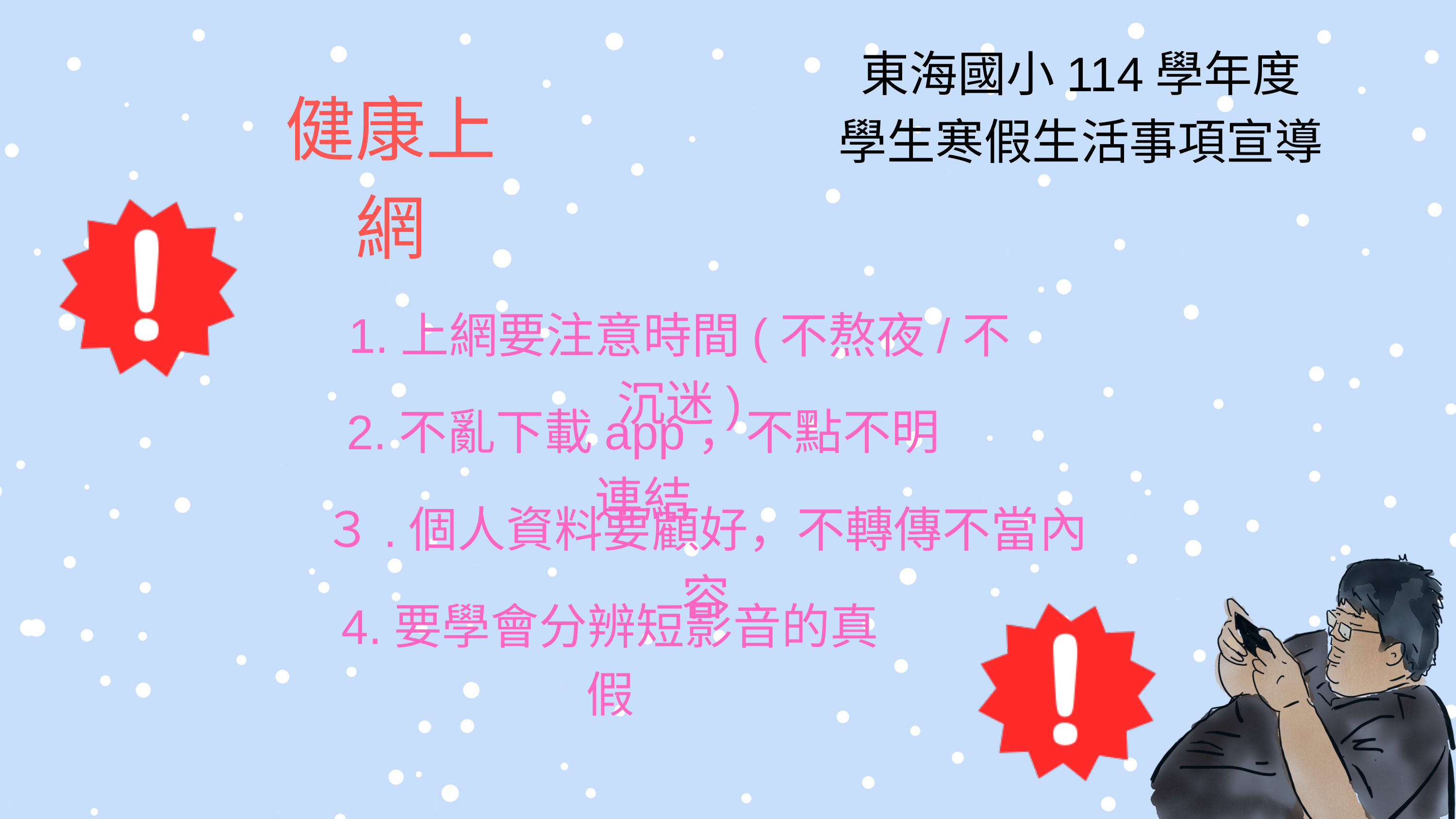

東海國小114學年度
學生寒假生活事項宣導
健康上網

1.上網要注意時間(不熬夜/不沉迷)
2.不亂下載app，不點不明連結
３.個人資料要顧好，不轉傳不當內容

4.要學會分辨短影音的真假